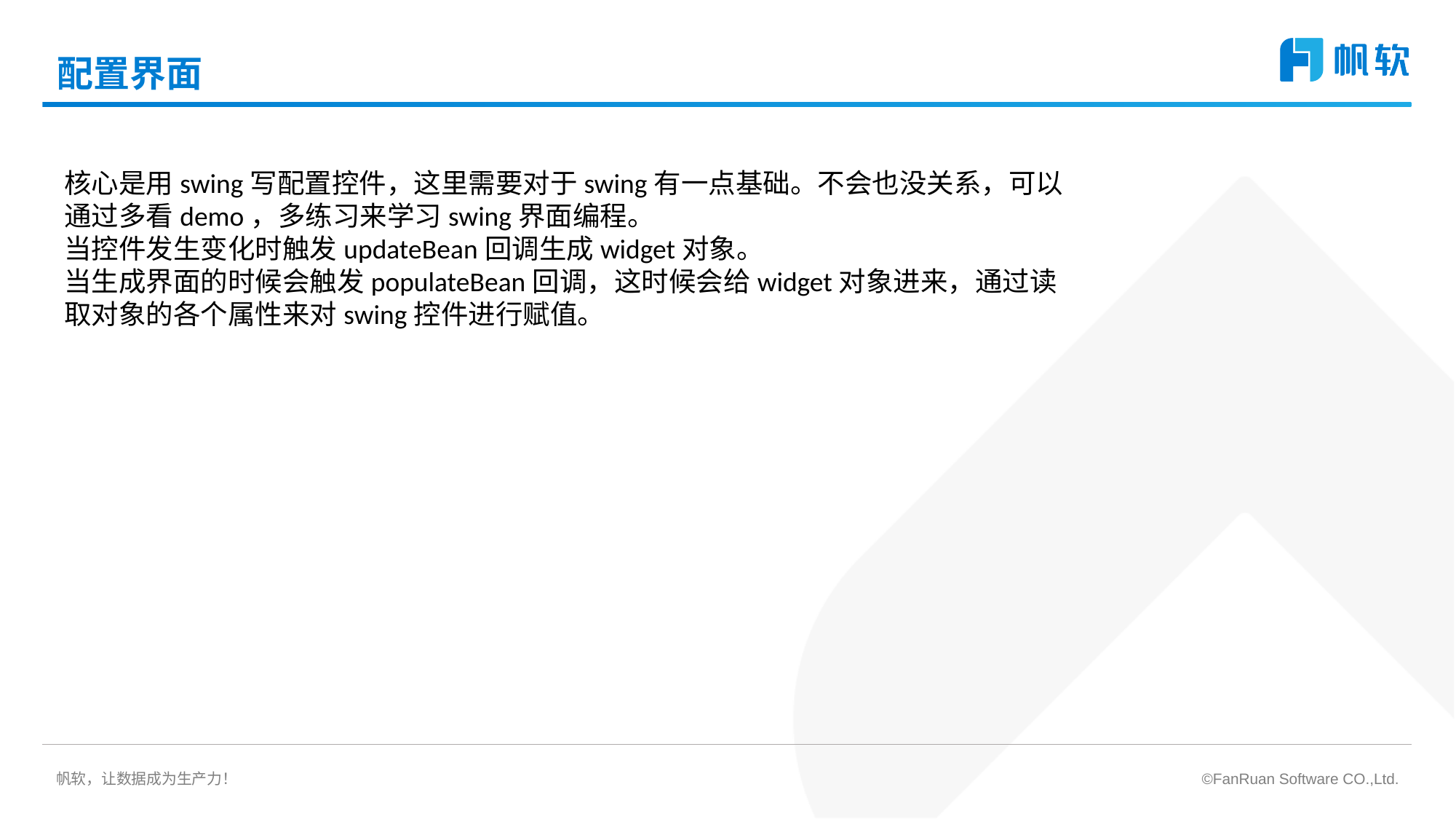

# 配置界面
核心是用swing写配置控件，这里需要对于swing有一点基础。不会也没关系，可以通过多看demo，多练习来学习swing界面编程。
当控件发生变化时触发updateBean回调生成widget对象。
当生成界面的时候会触发populateBean回调，这时候会给widget对象进来，通过读取对象的各个属性来对swing控件进行赋值。